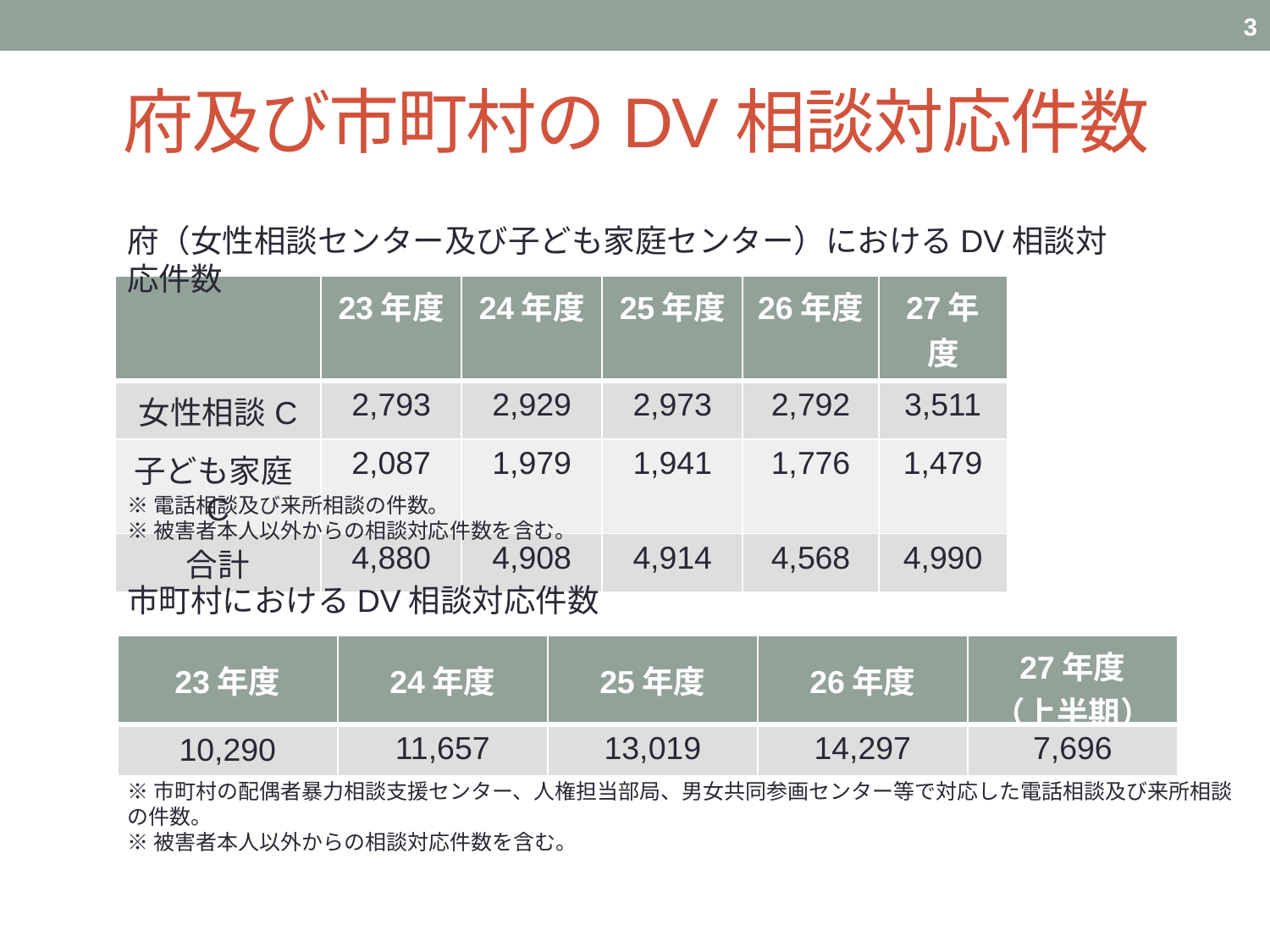

3
# 府及び市町村のDV相談対応件数
府（女性相談センター及び子ども家庭センター）におけるDV相談対応件数
|  | 23年度 | 24年度 | 25年度 | 26年度 | 27年度 |
| --- | --- | --- | --- | --- | --- |
| 女性相談C | 2,793 | 2,929 | 2,973 | 2,792 | 3,511 |
| 子ども家庭C | 2,087 | 1,979 | 1,941 | 1,776 | 1,479 |
| 合計 | 4,880 | 4,908 | 4,914 | 4,568 | 4,990 |
※電話相談及び来所相談の件数。
※被害者本人以外からの相談対応件数を含む。
市町村におけるDV相談対応件数
| 23年度 | 24年度 | 25年度 | 26年度 | 27年度 （上半期） |
| --- | --- | --- | --- | --- |
| 10,290 | 11,657 | 13,019 | 14,297 | 7,696 |
※市町村の配偶者暴力相談支援センター、人権担当部局、男女共同参画センター等で対応した電話相談及び来所相談の件数。
※被害者本人以外からの相談対応件数を含む。